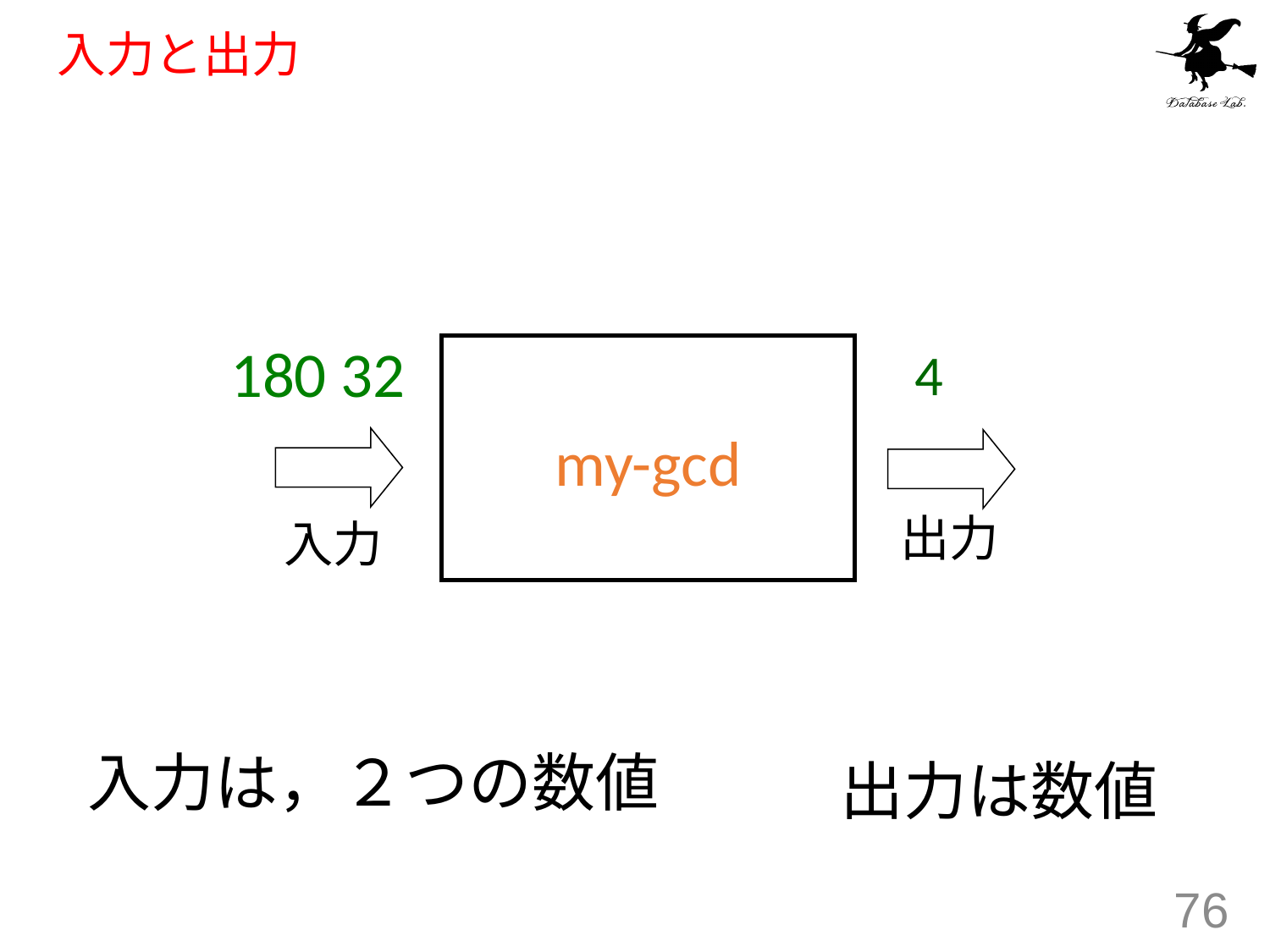

# 入力と出力
180 32
4

my-gcd

出力
入力
入力は，２つの数値
出力は数値
76